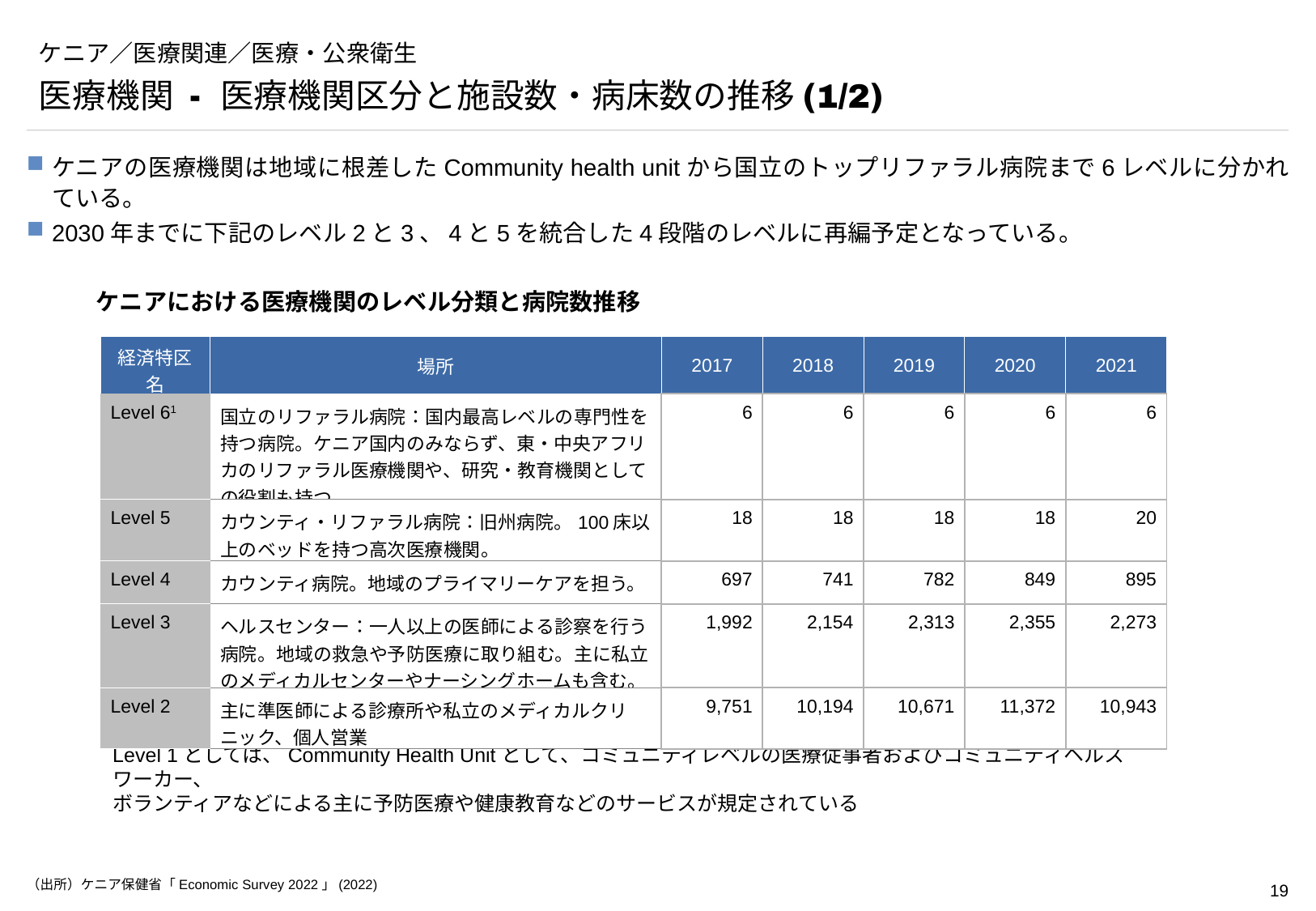

# ケニア／医療関連／医療・公衆衛生
医療機関 - 医療機関区分と施設数・病床数の推移(1/2)
ケニアの医療機関は地域に根差したCommunity health unitから国立のトップリファラル病院まで6レベルに分かれている。
2030年までに下記のレベル2と3、4と5を統合した4段階のレベルに再編予定となっている。

ケニアにおける医療機関のレベル分類と病院数推移
| 経済特区名 | 場所 | 2017 | 2018 | 2019 | 2020 | 2021 |
| --- | --- | --- | --- | --- | --- | --- |
| Level 61 | 国立のリファラル病院：国内最高レベルの専門性を持つ病院。ケニア国内のみならず、東・中央アフリカのリファラル医療機関や、研究・教育機関としての役割も持つ。 | 6 | 6 | 6 | 6 | 6 |
| Level 5 | カウンティ・リファラル病院：旧州病院。100床以上のベッドを持つ高次医療機関。 | 18 | 18 | 18 | 18 | 20 |
| Level 4 | カウンティ病院。地域のプライマリーケアを担う。 | 697 | 741 | 782 | 849 | 895 |
| Level 3 | ヘルスセンター：一人以上の医師による診察を行う病院。地域の救急や予防医療に取り組む。主に私立のメディカルセンターやナーシングホームも含む。 | 1,992 | 2,154 | 2,313 | 2,355 | 2,273 |
| Level 2 | 主に準医師による診療所や私立のメディカルクリニック、個人営業 | 9,751 | 10,194 | 10,671 | 11,372 | 10,943 |
Level 1としては、Community Health Unitとして、コミュニティレベルの医療従事者およびコミュニティヘルスワーカー、
ボランティアなどによる主に予防医療や健康教育などのサービスが規定されている

（出所）ケニア保健省「Economic Survey 2022」(2022)
https://www.knbs.or.ke/wp-content/uploads/2022/05/2022-Economic-Survey1.pdf
https://kmpdc.go.ke/resources/10.%20Presentation%20on%20Categorization%20of%20Health%20Institutions.pdf